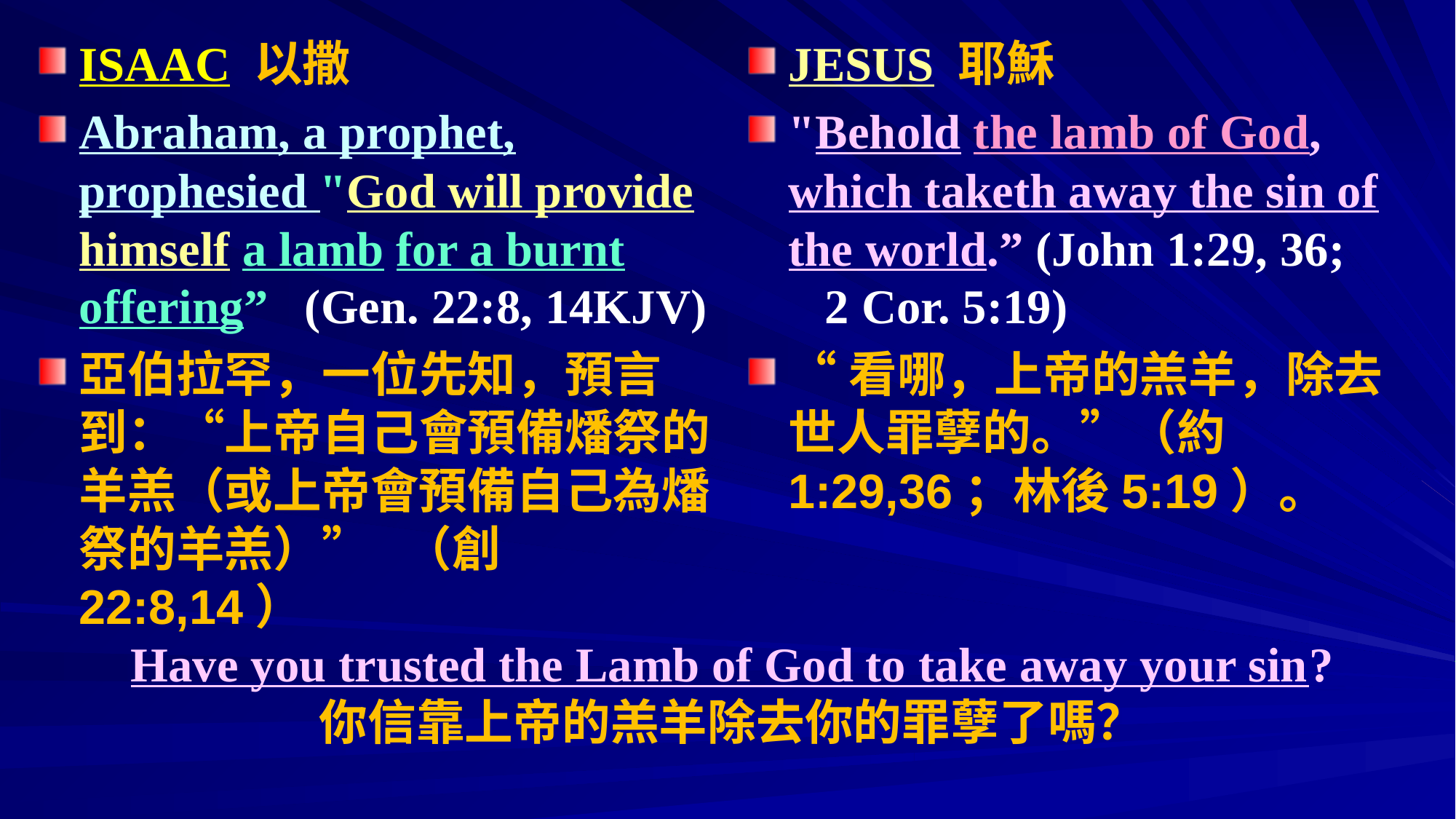

ISAAC 以撒
Abraham, a prophet, prophesied "God will provide himself a lamb for a burnt offering”   (Gen. 22:8, 14KJV)
亞伯拉罕，一位先知，預言到：“上帝自己會預備燔祭的羊羔（或上帝會預備自己為燔祭的羊羔）”   （創22:8,14）

JESUS 耶穌
"Behold the lamb of God, which taketh away the sin of the world.” (John 1:29, 36;          2 Cor. 5:19)
“看哪，上帝的羔羊，除去世人罪孽的。”（約1:29,36；林後5:19）。

# Have you trusted the Lamb of God to take away your sin? 你信靠上帝的羔羊除去你的罪孽了嗎？